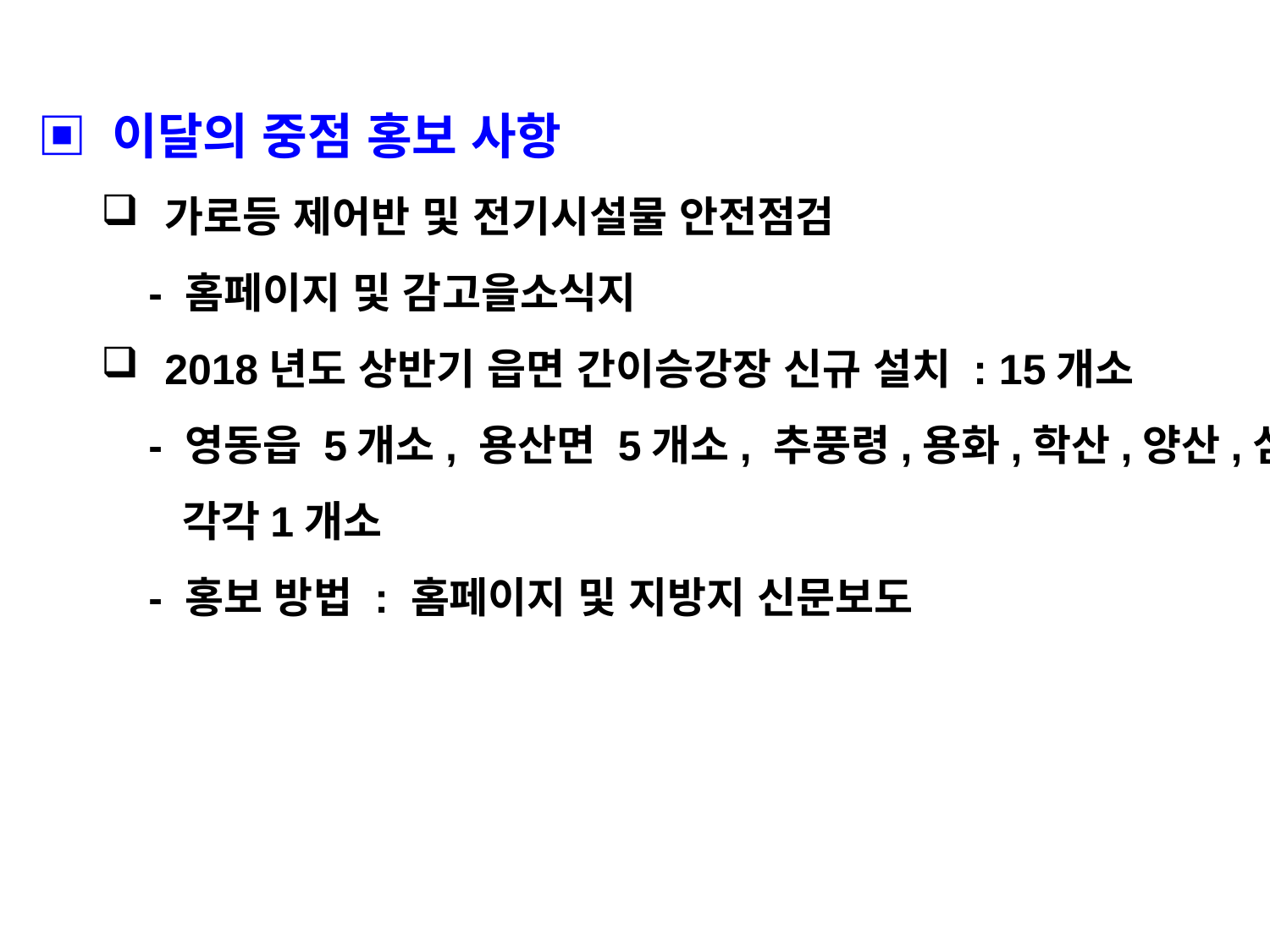

▣ 이달의 중점 홍보 사항
가로등 제어반 및 전기시설물 안전점검
    - 홈페이지 및 감고을소식지
2018년도 상반기 읍면 간이승강장 신규 설치 : 15개소
    - 영동읍 5개소, 용산면 5개소, 추풍령,용화,학산,양산,심천
      각각1개소
    - 홍보 방법 : 홈페이지 및 지방지 신문보도